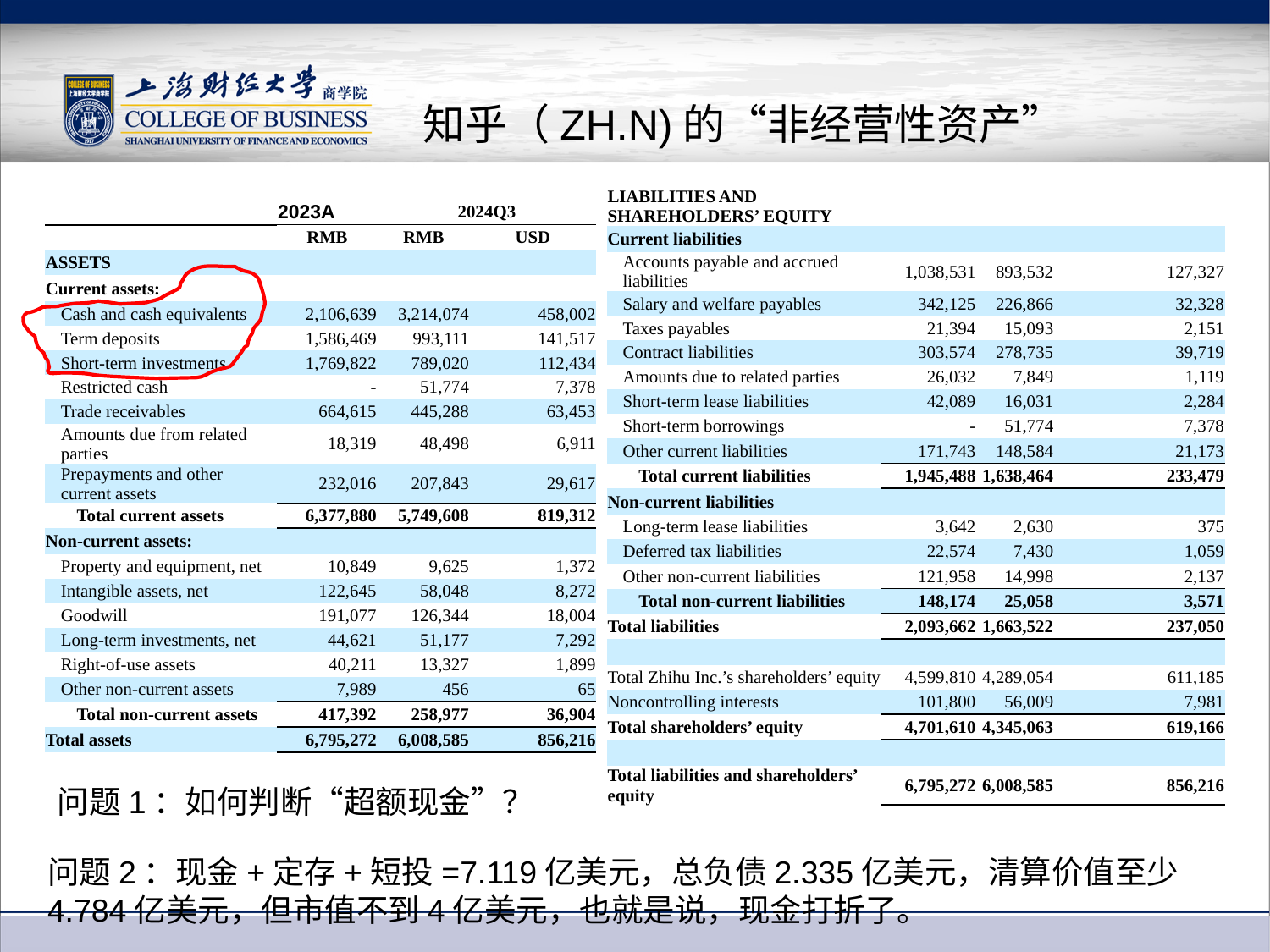

# 知乎（ZH.N)的“非经营性资产”
| LIABILITIES AND SHAREHOLDERS’ EQUITY |  |  |  |
| --- | --- | --- | --- |
| Current liabilities |  |  |  |
| Accounts payable and accrued liabilities | 1,038,531 | 893,532 | 127,327 |
| Salary and welfare payables | 342,125 | 226,866 | 32,328 |
| Taxes payables | 21,394 | 15,093 | 2,151 |
| Contract liabilities | 303,574 | 278,735 | 39,719 |
| Amounts due to related parties | 26,032 | 7,849 | 1,119 |
| Short-term lease liabilities | 42,089 | 16,031 | 2,284 |
| Short-term borrowings | - | 51,774 | 7,378 |
| Other current liabilities | 171,743 | 148,584 | 21,173 |
| Total current liabilities | 1,945,488 | 1,638,464 | 233,479 |
| Non-current liabilities |  |  |  |
| Long-term lease liabilities | 3,642 | 2,630 | 375 |
| Deferred tax liabilities | 22,574 | 7,430 | 1,059 |
| Other non-current liabilities | 121,958 | 14,998 | 2,137 |
| Total non-current liabilities | 148,174 | 25,058 | 3,571 |
| Total liabilities | 2,093,662 | 1,663,522 | 237,050 |
|  |  |  |  |
| Total Zhihu Inc.’s shareholders’ equity | 4,599,810 | 4,289,054 | 611,185 |
| Noncontrolling interests | 101,800 | 56,009 | 7,981 |
| Total shareholders’ equity | 4,701,610 | 4,345,063 | 619,166 |
|  |  |  |  |
| Total liabilities and shareholders’ equity | 6,795,272 | 6,008,585 | 856,216 |
|  | 2023A | 2024Q3 |  |
| --- | --- | --- | --- |
|  | RMB | RMB | USD |
| ASSETS |  |  |  |
| Current assets: |  |  |  |
| Cash and cash equivalents | 2,106,639 | 3,214,074 | 458,002 |
| Term deposits | 1,586,469 | 993,111 | 141,517 |
| Short-term investments | 1,769,822 | 789,020 | 112,434 |
| Restricted cash | - | 51,774 | 7,378 |
| Trade receivables | 664,615 | 445,288 | 63,453 |
| Amounts due from related parties | 18,319 | 48,498 | 6,911 |
| Prepayments and other current assets | 232,016 | 207,843 | 29,617 |
| Total current assets | 6,377,880 | 5,749,608 | 819,312 |
| Non-current assets: |  |  |  |
| Property and equipment, net | 10,849 | 9,625 | 1,372 |
| Intangible assets, net | 122,645 | 58,048 | 8,272 |
| Goodwill | 191,077 | 126,344 | 18,004 |
| Long-term investments, net | 44,621 | 51,177 | 7,292 |
| Right-of-use assets | 40,211 | 13,327 | 1,899 |
| Other non-current assets | 7,989 | 456 | 65 |
| Total non-current assets | 417,392 | 258,977 | 36,904 |
| Total assets | 6,795,272 | 6,008,585 | 856,216 |

问题1：如何判断“超额现金”？
问题2：现金+定存+短投=7.119亿美元，总负债2.335亿美元，清算价值至少4.784亿美元，但市值不到4亿美元，也就是说，现金打折了。